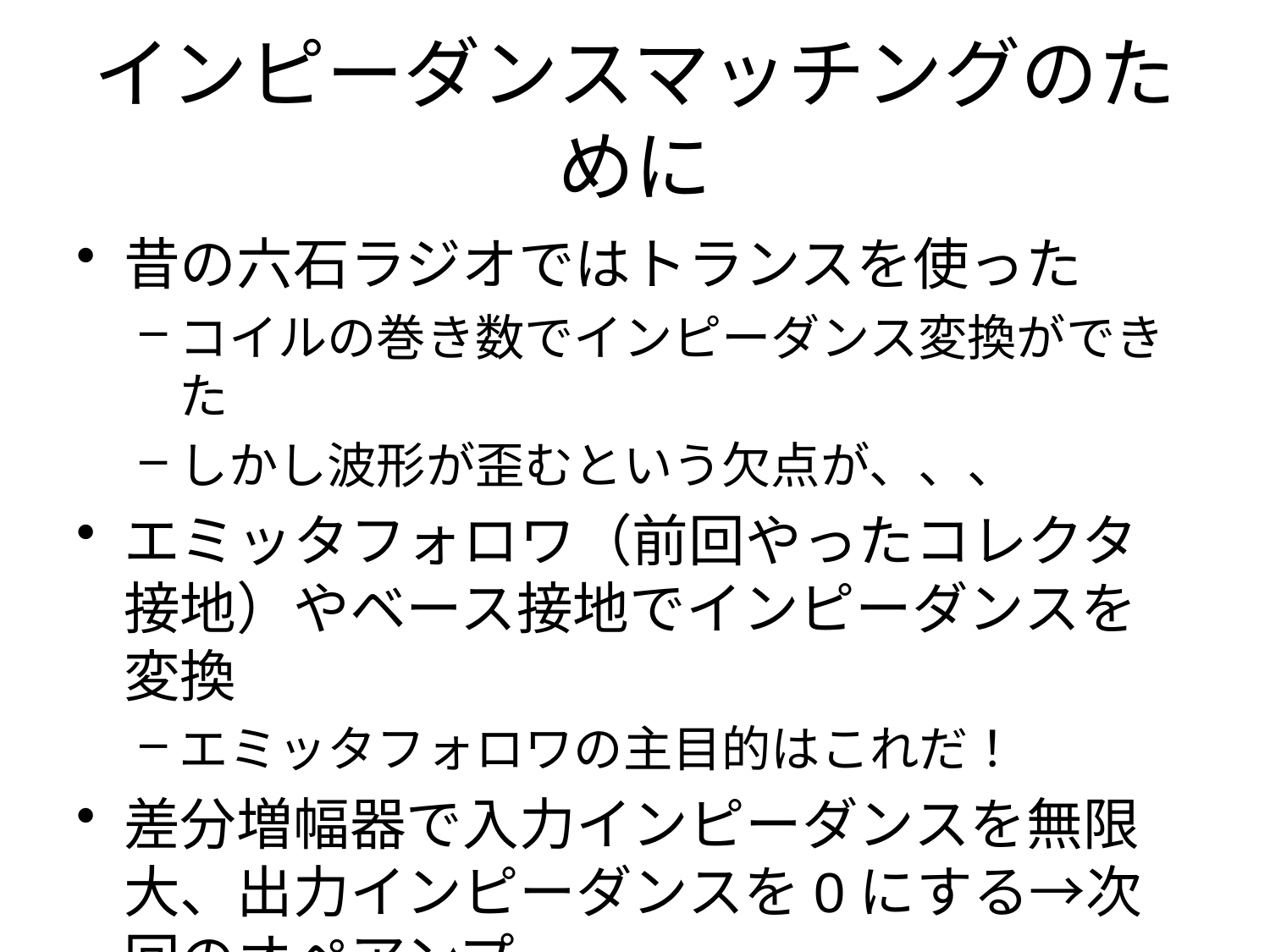

# インピーダンスマッチングのために
昔の六石ラジオではトランスを使った
コイルの巻き数でインピーダンス変換ができた
しかし波形が歪むという欠点が、、、
エミッタフォロワ（前回やったコレクタ接地）やベース接地でインピーダンスを変換
エミッタフォロワの主目的はこれだ！
差分増幅器で入力インピーダンスを無限大、出力インピーダンスを0にする→次回のオペアンプ